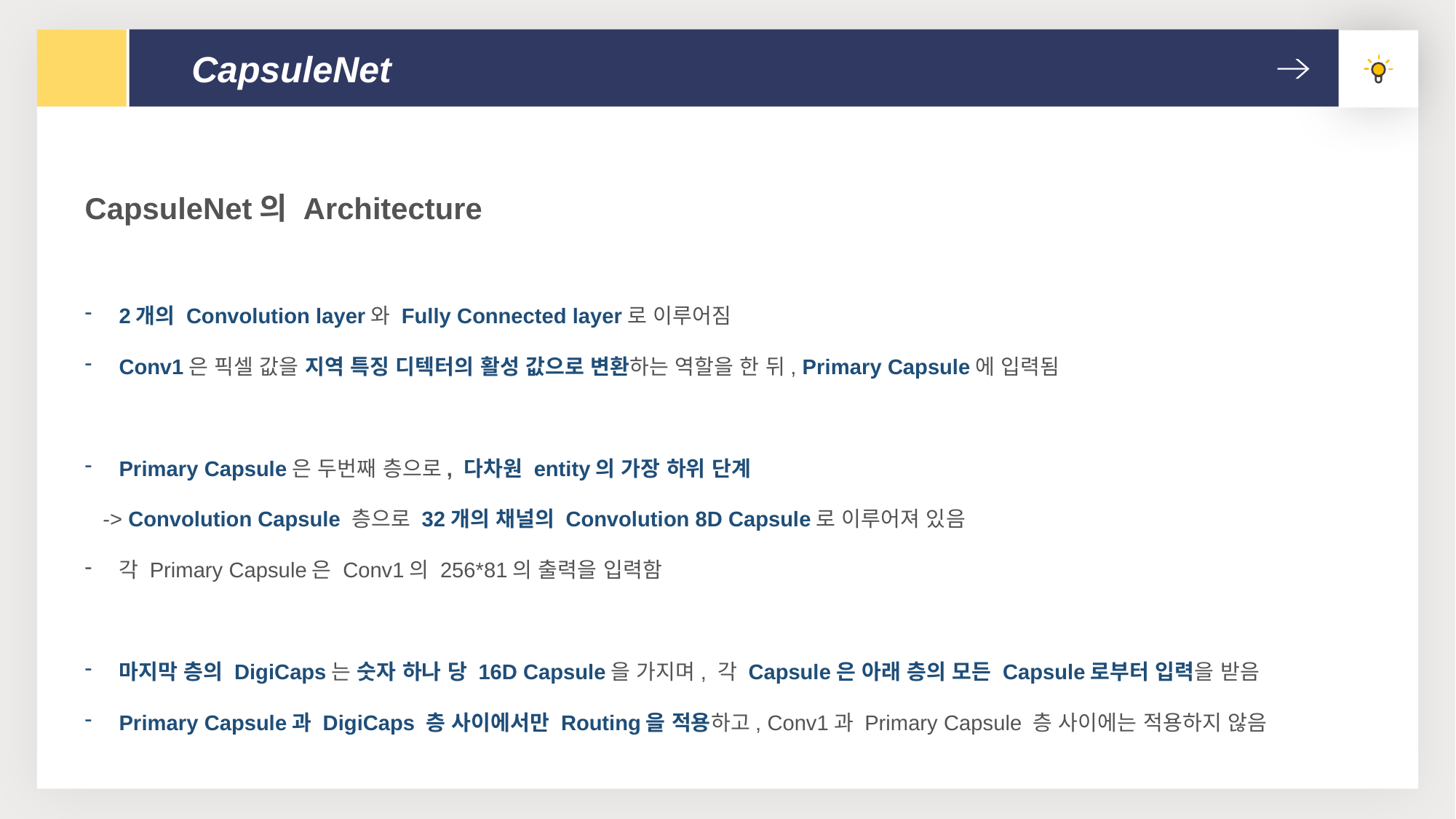

CapsuleNet

CapsuleNet의 Architecture

2개의 Convolution layer와 Fully Connected layer로 이루어짐
Conv1은 픽셀 값을 지역 특징 디텍터의 활성 값으로 변환하는 역할을 한 뒤, Primary Capsule에 입력됨

Primary Capsule은 두번째 층으로, 다차원 entity의 가장 하위 단계
   -> Convolution Capsule 층으로 32개의 채널의 Convolution 8D Capsule로 이루어져 있음
각 Primary Capsule은 Conv1의 256*81의 출력을 입력함

마지막 층의 DigiCaps는 숫자 하나 당 16D Capsule을 가지며, 각 Capsule은 아래 층의 모든 Capsule로부터 입력을 받음
Primary Capsule과 DigiCaps 층 사이에서만 Routing을 적용하고, Conv1과 Primary Capsule 층 사이에는 적용하지 않음